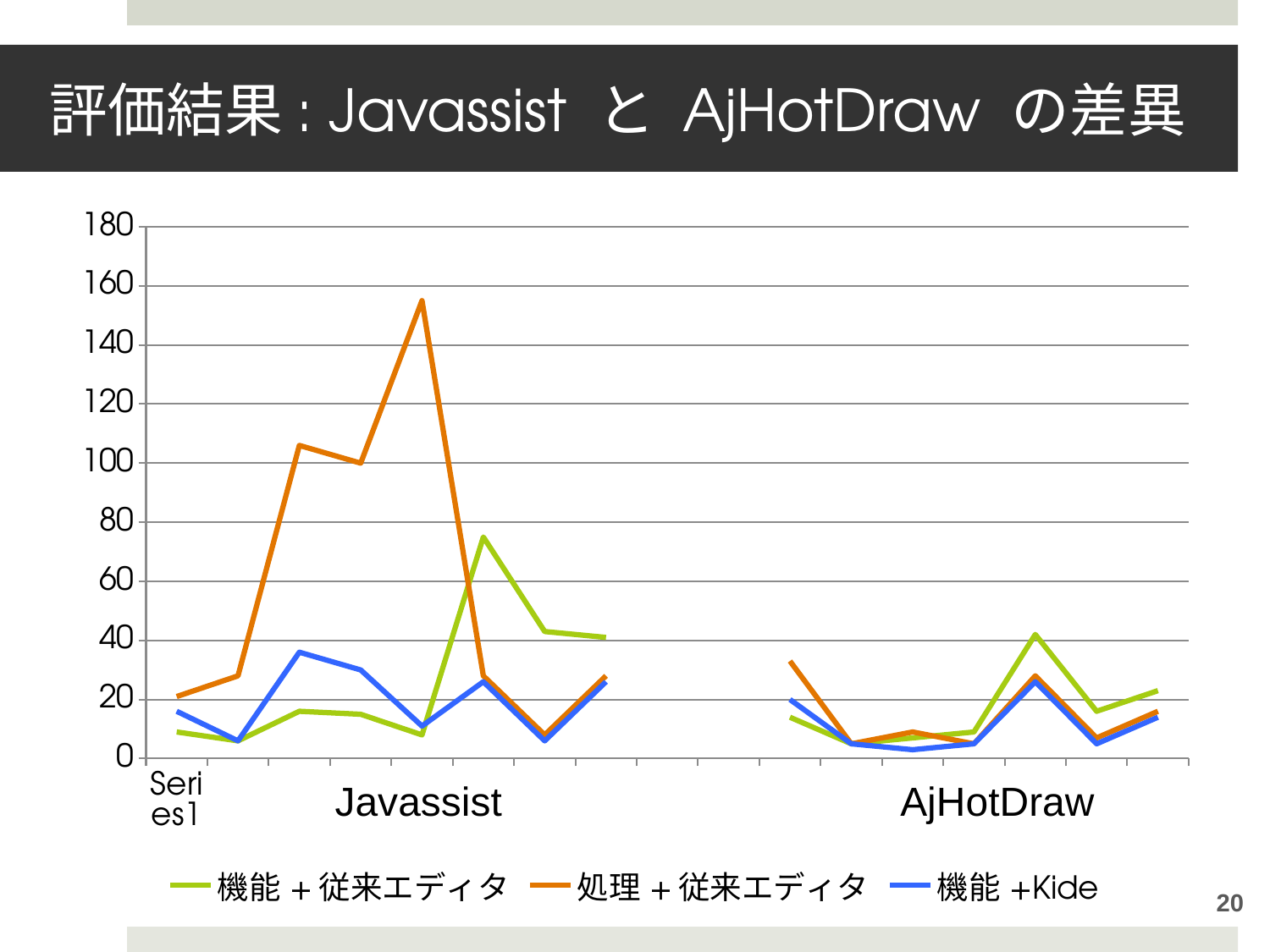

# 評価結果: Javassist と AjHotDraw の差異

### Chart

| Category | 機能+従来エディタ | 処理+従来エディタ | 機能+Kide |
|---|---|---|---|
|  | 9.0 | 21.0 | 16.0 |
|  | 6.0 | 28.0 | 6.0 |
|  | 16.0 | 106.0 | 36.0 |
|  | 15.0 | 100.0 | 30.0 |
|  | 8.0 | 155.0 | 11.0 |
|  | 75.0 | 28.0 | 26.0 |
|  | 43.0 | 8.0 | 6.0 |
|  | 41.0 | 28.0 | 26.0 |
|  | None | None | None |
|  | None | None | None |
|  | 14.0 | 33.0 | 20.0 |
|  | 5.0 | 5.0 | 5.0 |
|  | 7.0 | 9.0 | 3.0 |
|  | 9.0 | 5.0 | 5.0 |
|  | 42.0 | 28.0 | 26.0 |
|  | 16.0 | 7.0 | 5.0 |
|  | 23.0 | 16.0 | 14.0 |
AjHotDraw
Javassist
20